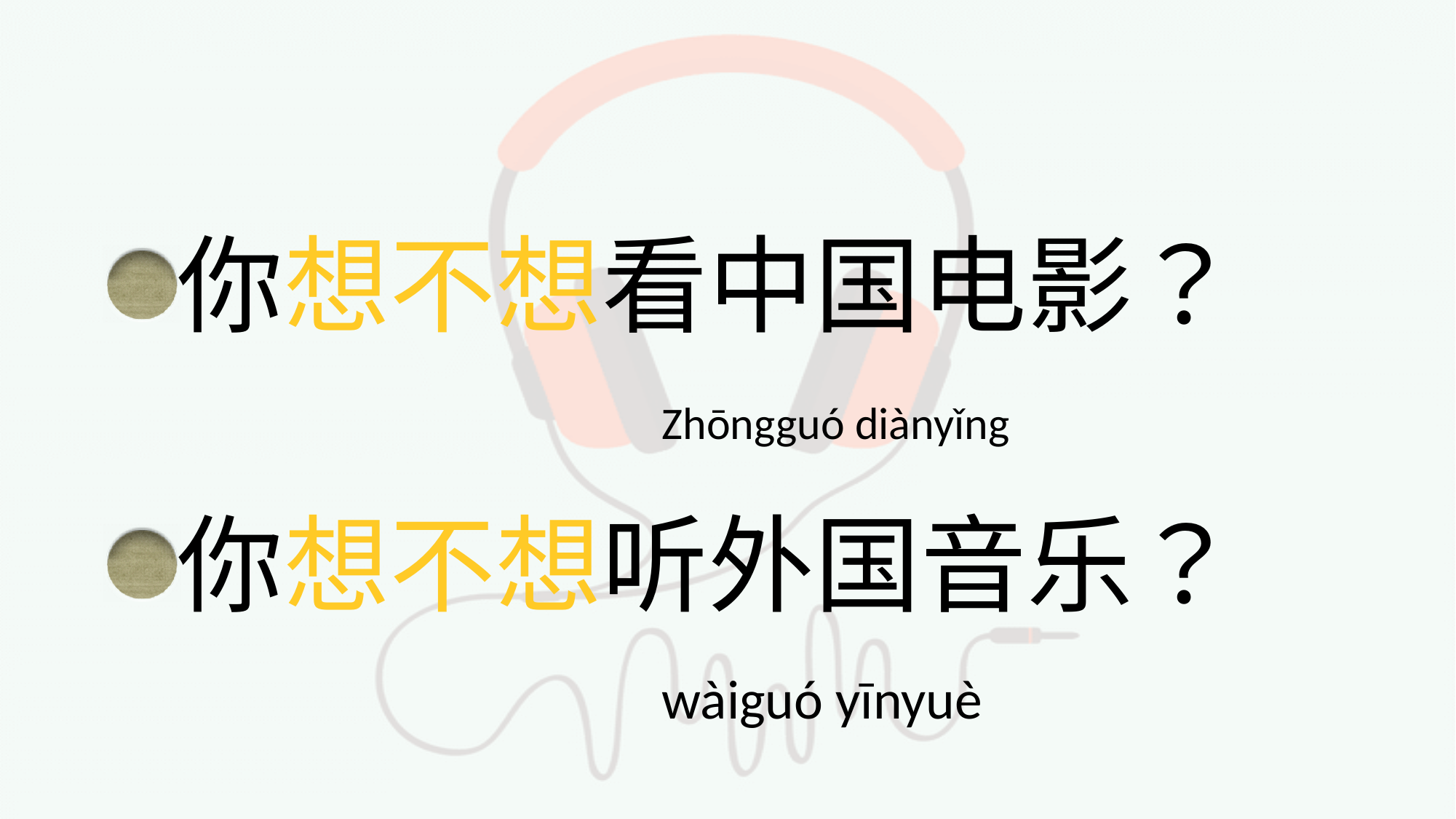

#
你想不想看中国电影？
                     Zhōngguó diànyǐng
你想不想听外国音乐？
                      wàiguó yīnyuè